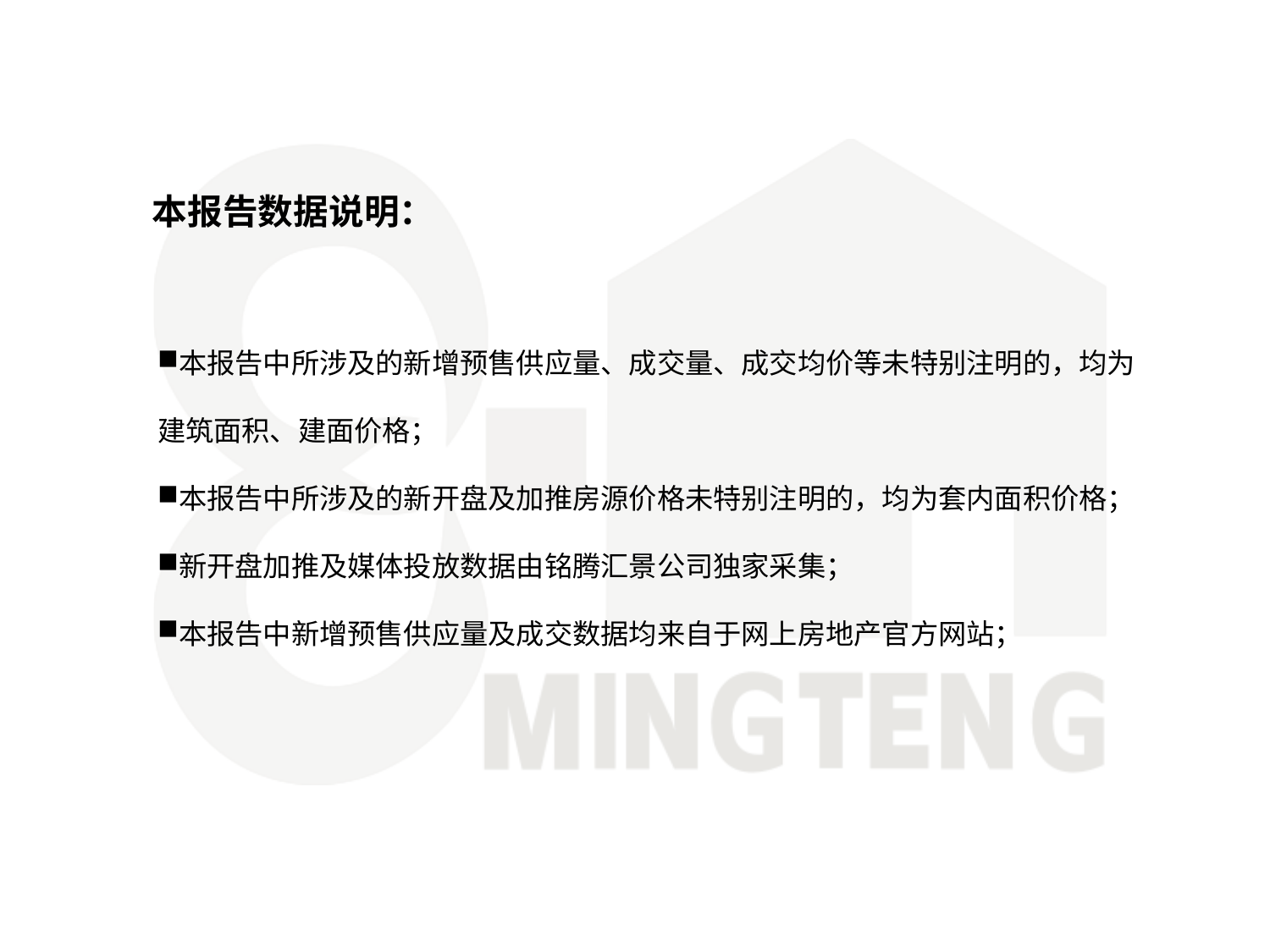

本报告数据说明：
本报告中所涉及的新增预售供应量、成交量、成交均价等未特别注明的，均为建筑面积、建面价格；
本报告中所涉及的新开盘及加推房源价格未特别注明的，均为套内面积价格；
新开盘加推及媒体投放数据由铭腾汇景公司独家采集；
本报告中新增预售供应量及成交数据均来自于网上房地产官方网站；